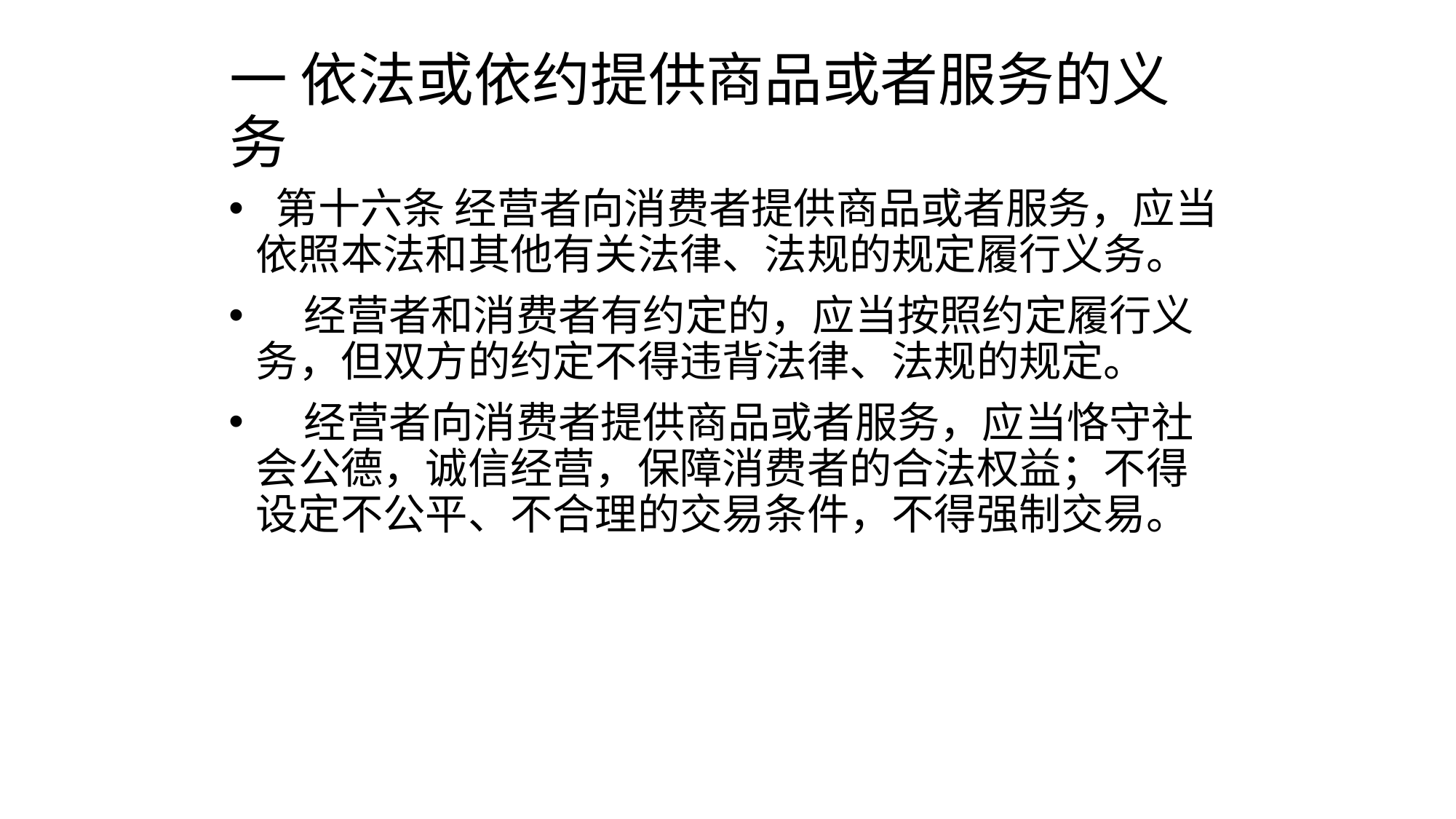

# 一 依法或依约提供商品或者服务的义务
 第十六条 经营者向消费者提供商品或者服务，应当依照本法和其他有关法律、法规的规定履行义务。
    经营者和消费者有约定的，应当按照约定履行义务，但双方的约定不得违背法律、法规的规定。
    经营者向消费者提供商品或者服务，应当恪守社会公德，诚信经营，保障消费者的合法权益；不得设定不公平、不合理的交易条件，不得强制交易。